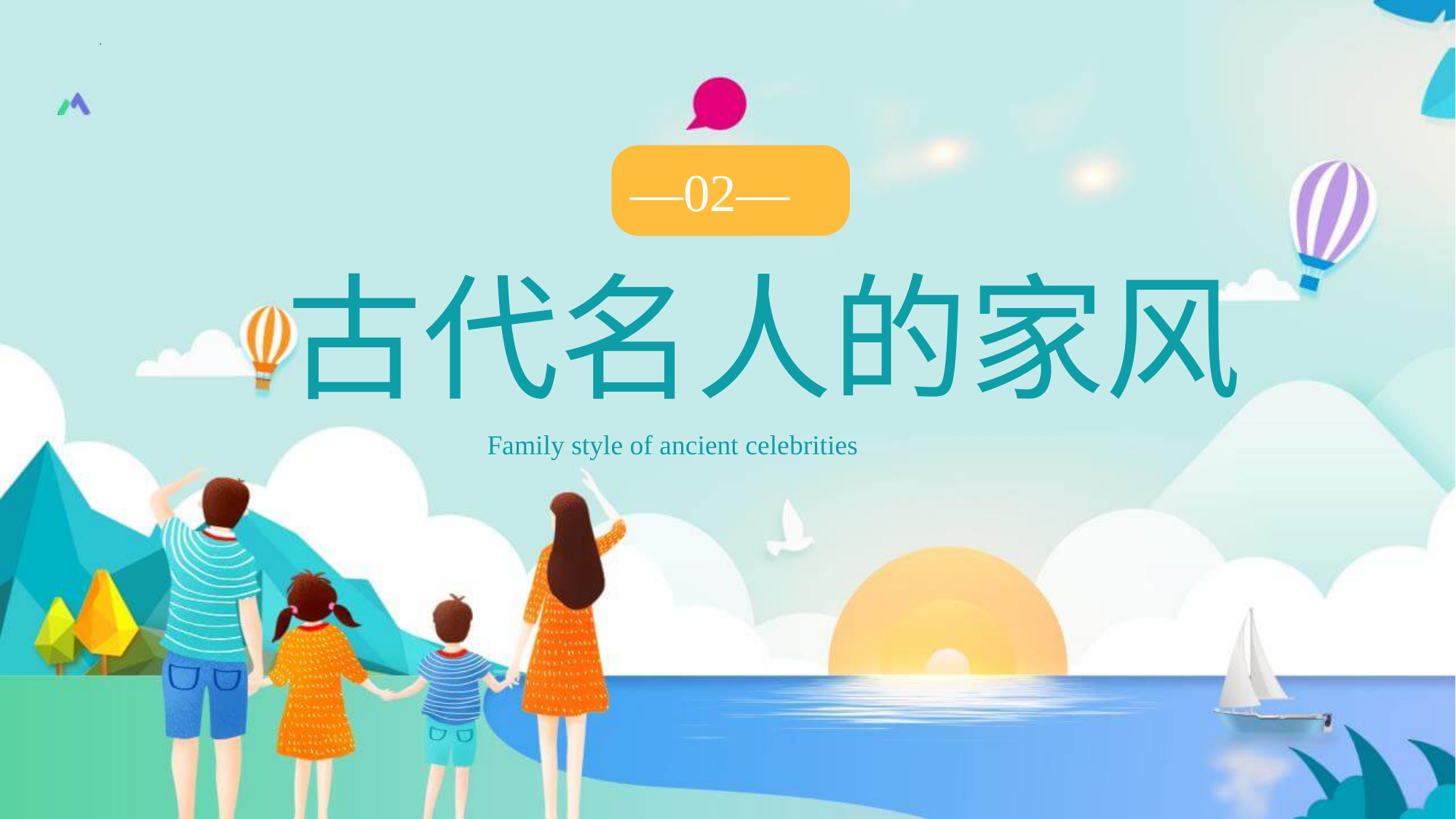

—02—
古代名人的家风
Family style of ancient celebrities